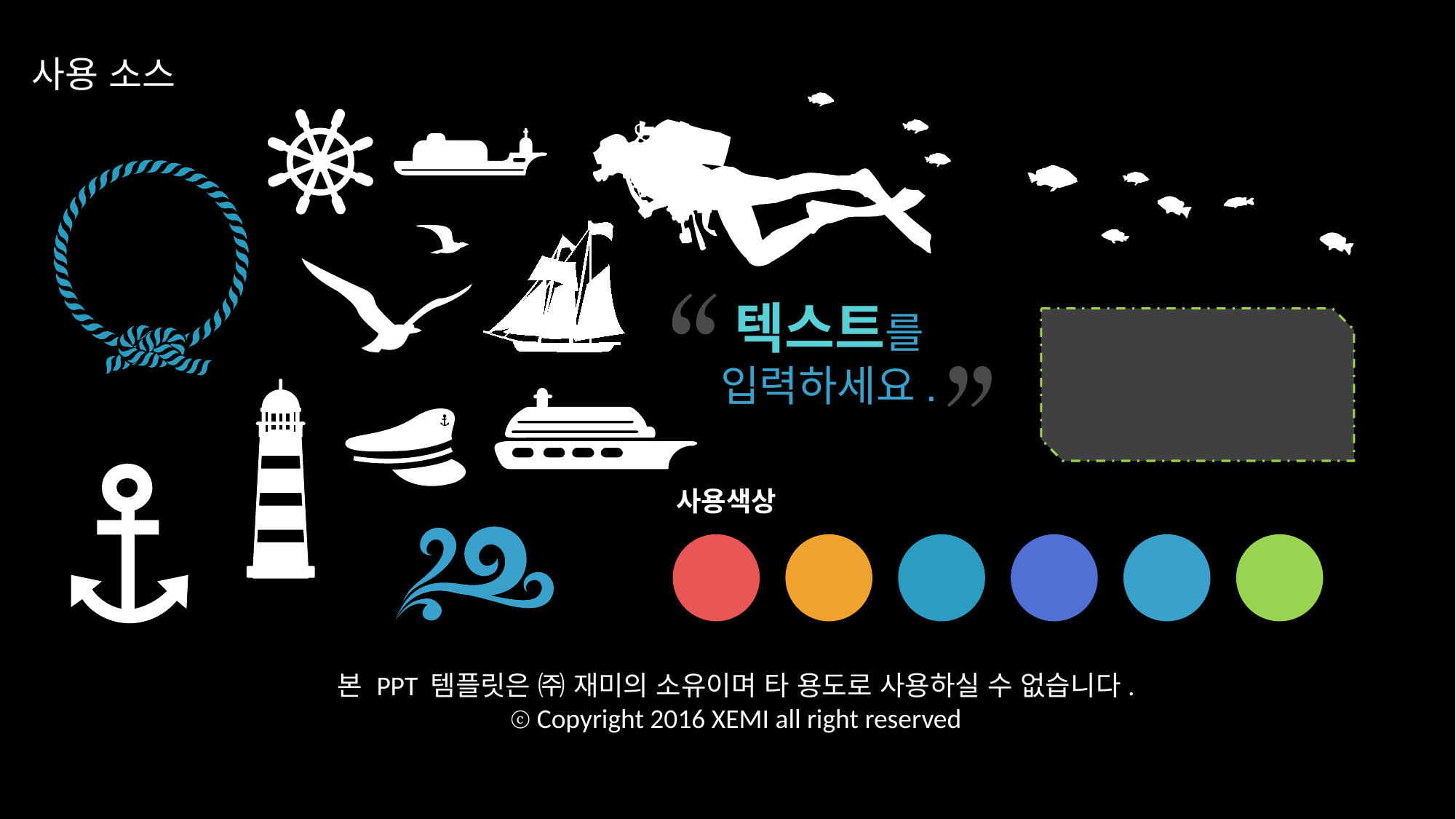

사용 소스

텍스트를
입력하세요.

사용색상

본 PPT 템플릿은 ㈜ 재미의 소유이며 타 용도로 사용하실 수 없습니다.
ⓒ Copyright 2016 XEMI all right reserved